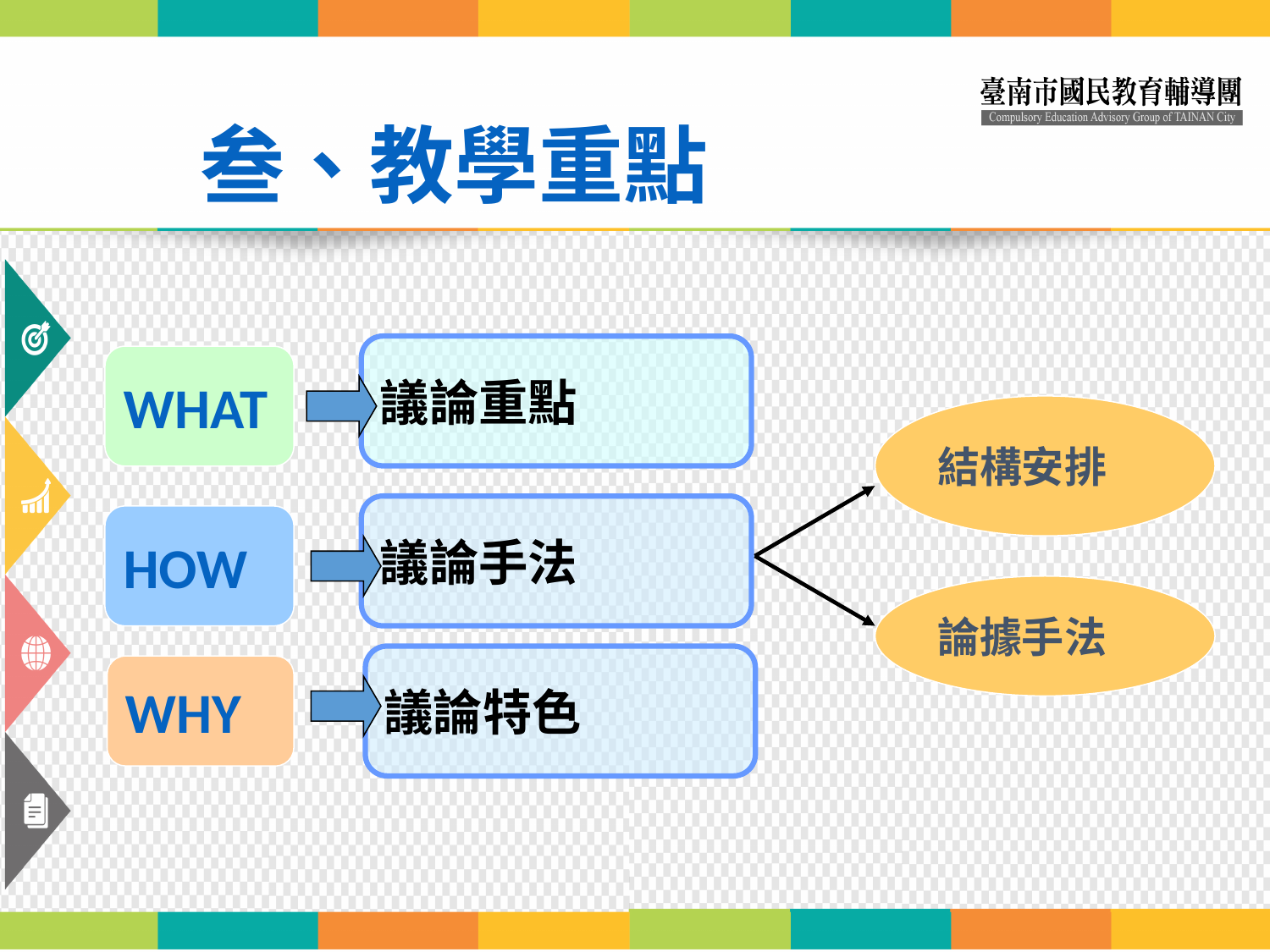

叁、教學重點
議論重點
WHAT

議論手法
HOW

議論特色
WHY

結構安排

論據手法